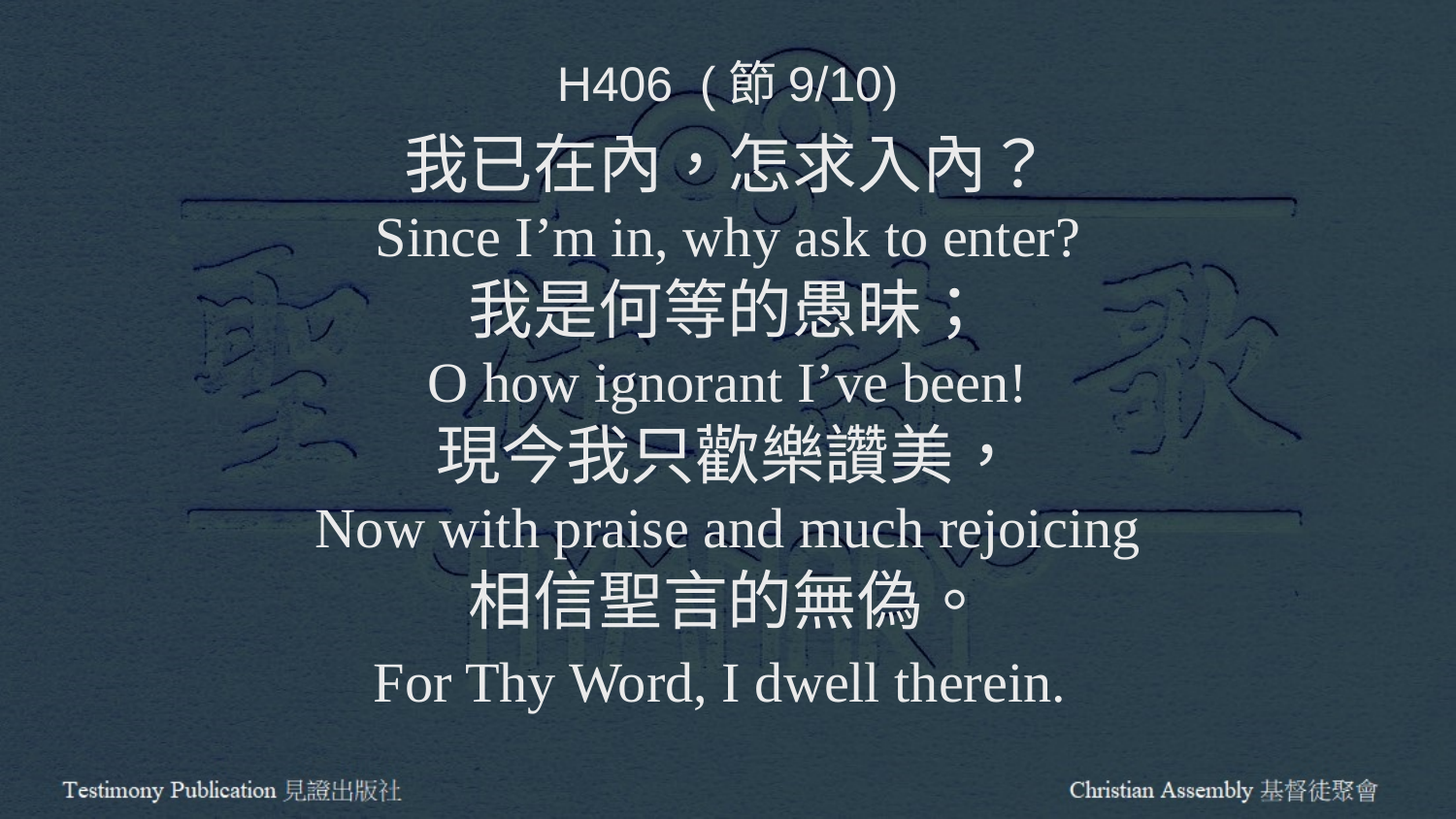

H406  (節9/10)
我已在內，怎求入內？
Since I’m in, why ask to enter?
我是何等的愚昧；
O how ignorant I’ve been!
現今我只歡樂讚美，
Now with praise and much rejoicing
相信聖言的無偽。
For Thy Word, I dwell therein.